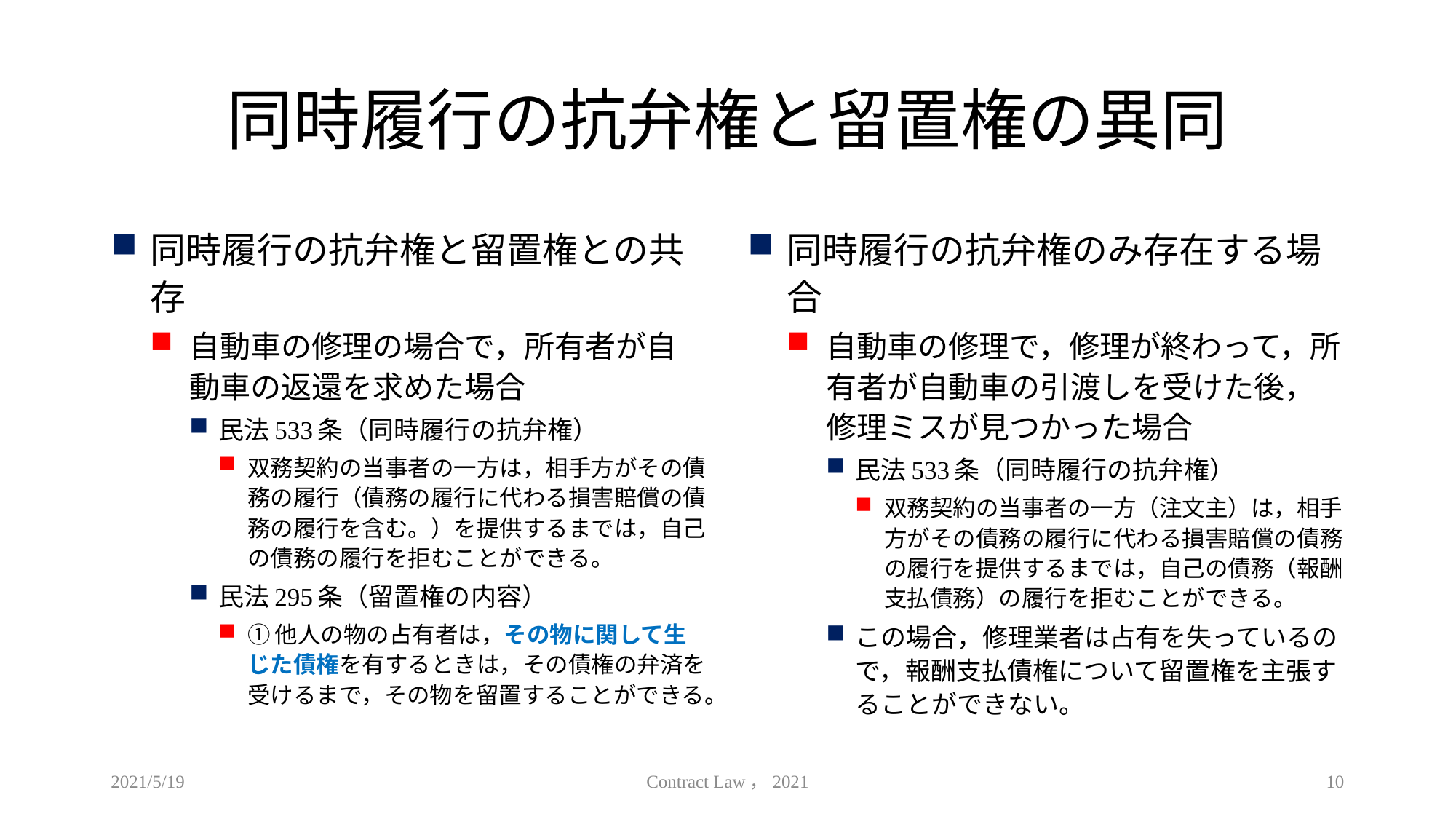

# 同時履行の抗弁権と留置権の異同
同時履行の抗弁権と留置権との共存
自動車の修理の場合で，所有者が自動車の返還を求めた場合
民法533条（同時履行の抗弁権）
双務契約の当事者の一方は，相手方がその債務の履行（債務の履行に代わる損害賠償の債務の履行を含む。）を提供するまでは，自己の債務の履行を拒むことができる。
民法295条（留置権の内容）
①他人の物の占有者は，その物に関して生じた債権を有するときは，その債権の弁済を受けるまで，その物を留置することができる。
同時履行の抗弁権のみ存在する場合
自動車の修理で，修理が終わって，所有者が自動車の引渡しを受けた後，修理ミスが見つかった場合
民法533条（同時履行の抗弁権）
双務契約の当事者の一方（注文主）は，相手方がその債務の履行に代わる損害賠償の債務の履行を提供するまでは，自己の債務（報酬支払債務）の履行を拒むことができる。
この場合，修理業者は占有を失っているので，報酬支払債権について留置権を主張することができない。
2021/5/19
Contract Law，2021
10